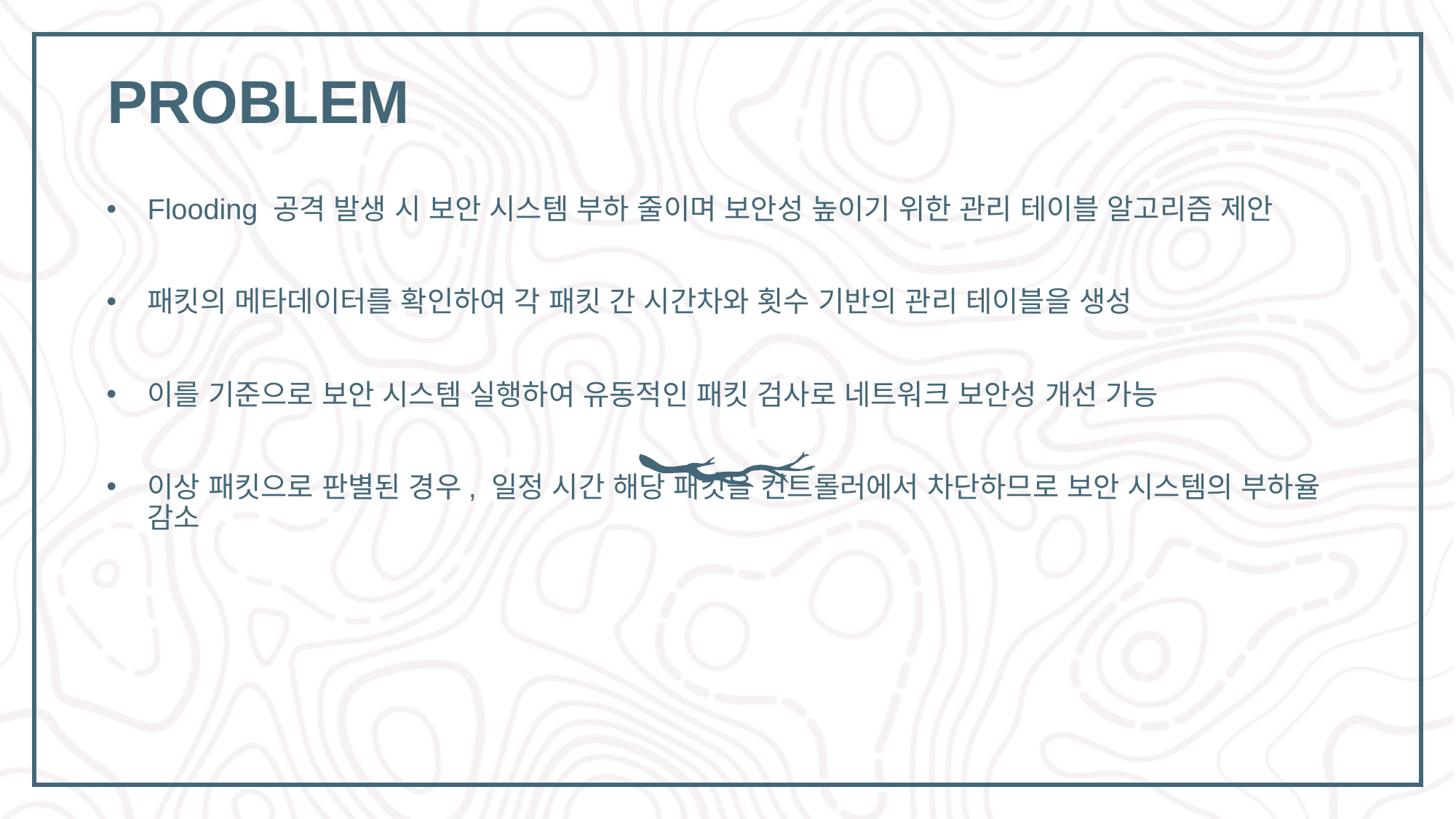

# Problem
Flooding 공격 발생 시 보안 시스템 부하 줄이며 보안성 높이기 위한 관리 테이블 알고리즘 제안

패킷의 메타데이터를 확인하여 각 패킷 간 시간차와 횟수 기반의 관리 테이블을 생성

이를 기준으로 보안 시스템 실행하여 유동적인 패킷 검사로 네트워크 보안성 개선 가능

이상 패킷으로 판별된 경우, 일정 시간 해당 패킷을 컨트롤러에서 차단하므로 보안 시스템의 부하율 감소